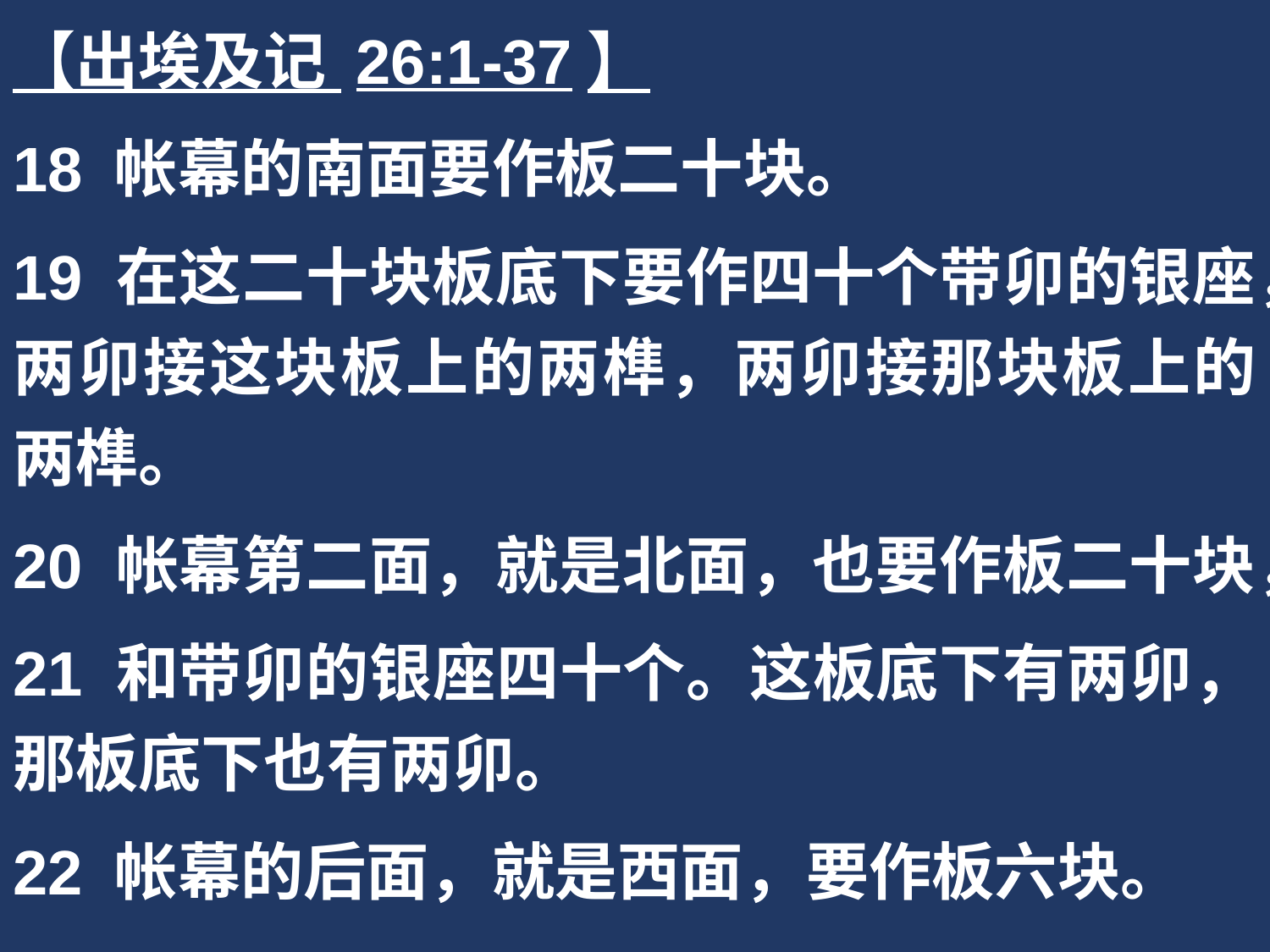

【出埃及记 26:1-37】
18 帐幕的南面要作板二十块。
19 在这二十块板底下要作四十个带卯的银座，两卯接这块板上的两榫，两卯接那块板上的两榫。
20 帐幕第二面，就是北面，也要作板二十块，
21 和带卯的银座四十个。这板底下有两卯，那板底下也有两卯。
22 帐幕的后面，就是西面，要作板六块。